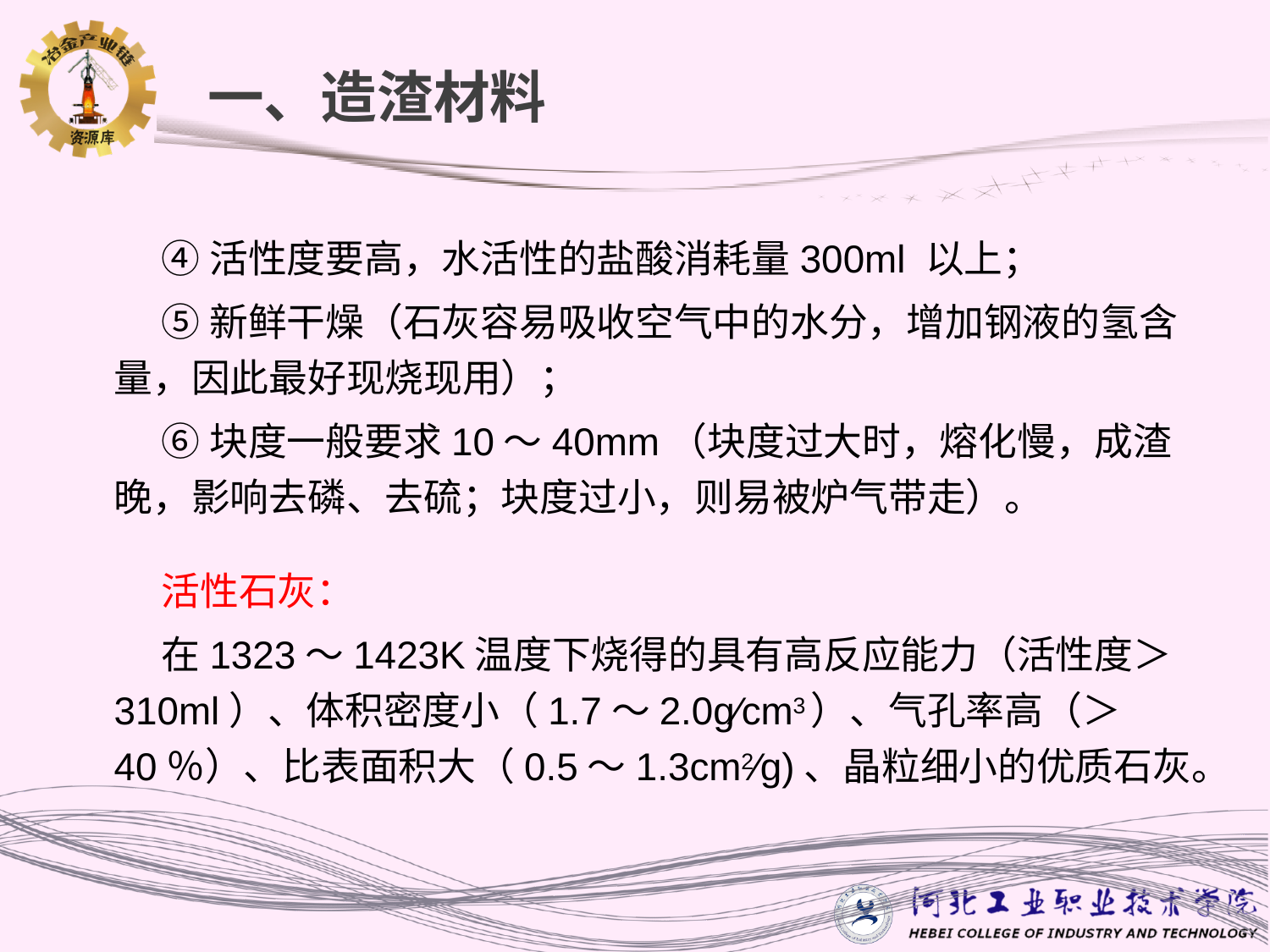

一、造渣材料
④活性度要高，水活性的盐酸消耗量300ml 以上；
⑤新鲜干燥（石灰容易吸收空气中的水分，增加钢液的氢含量，因此最好现烧现用）；
⑥块度一般要求10～40mm（块度过大时，熔化慢，成渣晚，影响去磷、去硫；块度过小，则易被炉气带走）。
活性石灰：
在1323～1423K温度下烧得的具有高反应能力（活性度＞310ml）、体积密度小（1.7～2.0g∕cm3）、气孔率高（＞40％）、比表面积大（0.5～1.3cm2∕g)、晶粒细小的优质石灰。